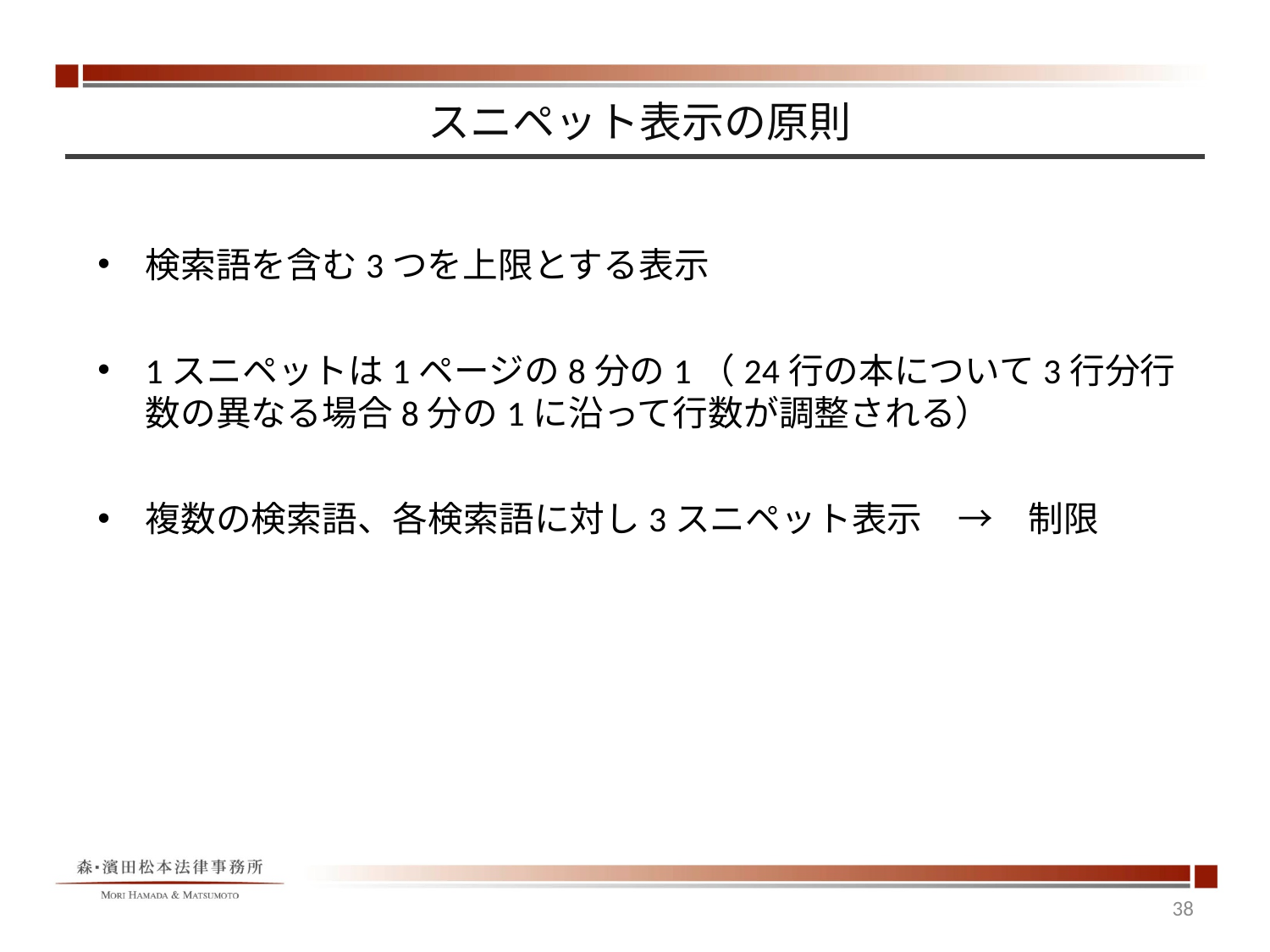

# スニペット表示の原則
検索語を含む3つを上限とする表示

1スニペットは1ページの8分の1（24行の本について3行分行数の異なる場合8分の1に沿って行数が調整される）

複数の検索語、各検索語に対し3スニペット表示　→　制限
38